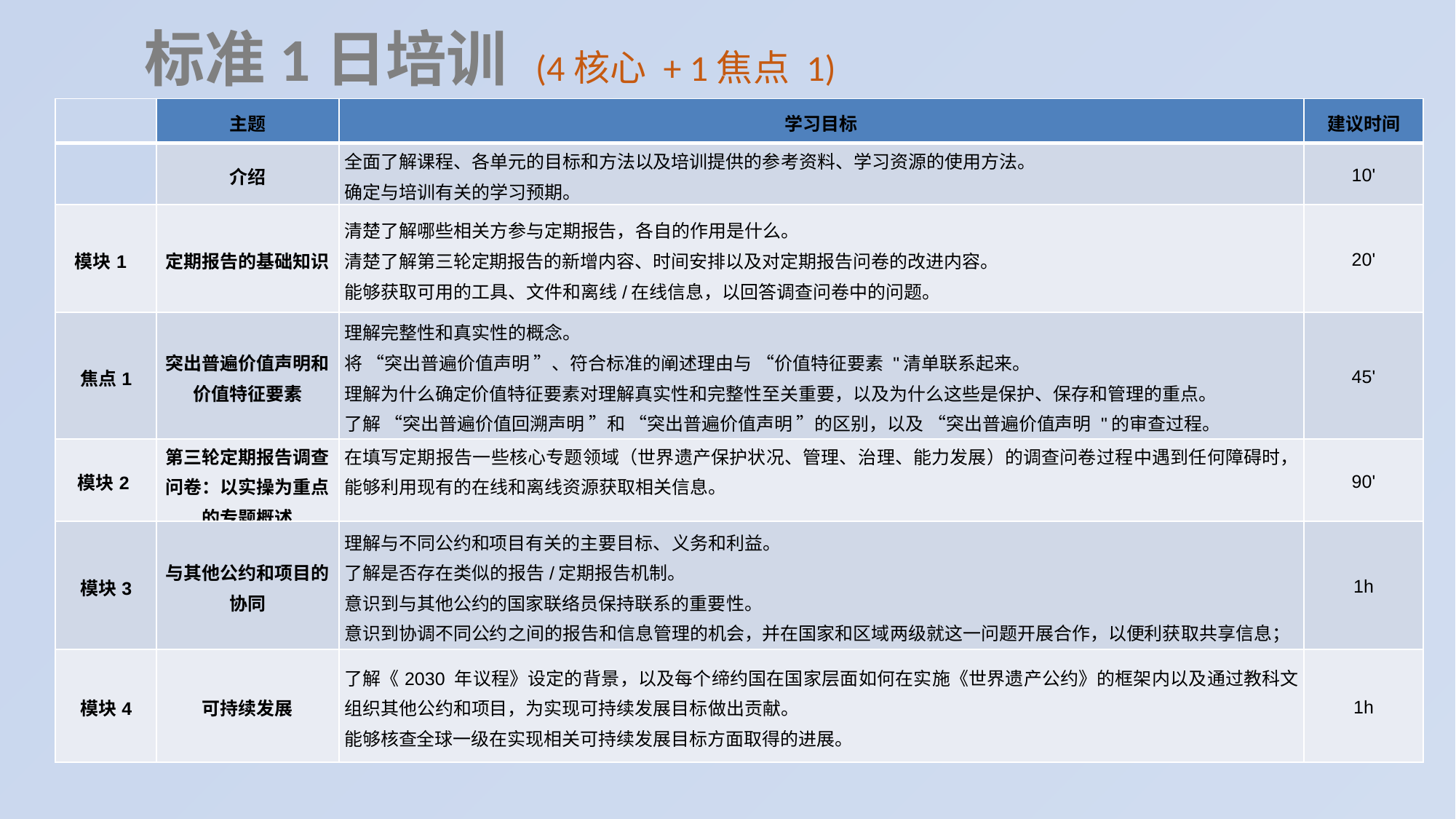

标准1日培训 (4核心 + 1焦点 1)
|  | 主题 | 学习目标 | 建议时间 |
| --- | --- | --- | --- |
|  | 介绍 | 全面了解课程、各单元的目标和方法以及培训提供的参考资料、学习资源的使用方法。 确定与培训有关的学习预期。 | 10' |
| 模块1 | 定期报告的基础知识 | 清楚了解哪些相关方参与定期报告，各自的作用是什么。 清楚了解第三轮定期报告的新增内容、时间安排以及对定期报告问卷的改进内容。 能够获取可用的工具、文件和离线/在线信息，以回答调查问卷中的问题。 | 20' |
| 焦点1 | 突出普遍价值声明和价值特征要素 | 理解完整性和真实性的概念。 将 “突出普遍价值声明 ”、符合标准的阐述理由与 “价值特征要素 "清单联系起来。 理解为什么确定价值特征要素对理解真实性和完整性至关重要，以及为什么这些是保护、保存和管理的重点。 了解 “突出普遍价值回溯声明 ”和 “突出普遍价值声明 ”的区别，以及 “突出普遍价值声明 "的审查过程。 | 45' |
| 模块2 | 第三轮定期报告调查问卷：以实操为重点的专题概述 | 在填写定期报告一些核心专题领域（世界遗产保护状况、管理、治理、能力发展）的调查问卷过程中遇到任何障碍时，能够利用现有的在线和离线资源获取相关信息。 | 90' |
| 模块3 | 与其他公约和项目的协同 | 理解与不同公约和项目有关的主要目标、义务和利益。 了解是否存在类似的报告/定期报告机制。 意识到与其他公约的国家联络员保持联系的重要性。 意识到协调不同公约之间的报告和信息管理的机会，并在国家和区域两级就这一问题开展合作，以便利获取共享信息； | 1h |
| 模块4 | 可持续发展 | 了解《2030 年议程》设定的背景，以及每个缔约国在国家层面如何在实施《世界遗产公约》的框架内以及通过教科文组织其他公约和项目，为实现可持续发展目标做出贡献。 能够核查全球一级在实现相关可持续发展目标方面取得的进展。 | 1h |